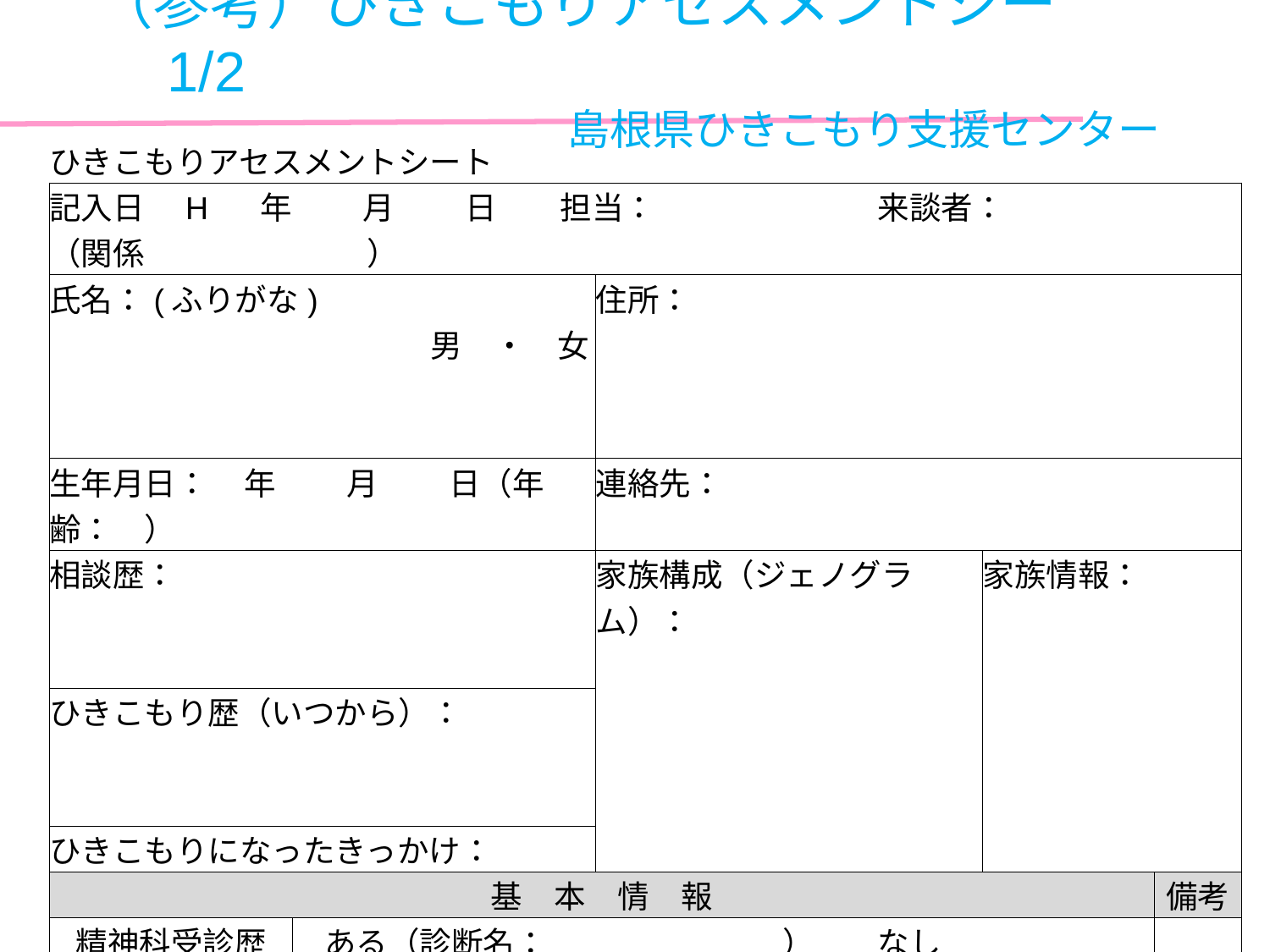

（参考）ひきこもりアセスメントシー　　1/2
島根県ひきこもり支援センター
| ひきこもりアセスメントシート |  |  |  |  |  |
| --- | --- | --- | --- | --- | --- |
| 記入日　H 年　　 月　　 日　　担当：　　　　　　　来談者：　　　　　　（関係　　　　　　　） |  |  |  |  |  |
| 氏名：(ふりがな)　　　　　　　　　　　　　　　　　　　　男　・　女 |  |  | 住所： |  |  |
| 生年月日： 年　 　月　 　日（年齢：　） |  |  | 連絡先： |  |  |
| 相談歴： |  |  | 家族構成（ジェノグラム）： | 家族情報： |  |
| ひきこもり歴（いつから）： |  |  |  |  |  |
| ひきこもりになったきっかけ： |  |  |  |  |  |
| 基　本　情　報 |  |  |  |  | 備考 |
| 精神科受診歴 |  | ある（診断名： 　　）　　なし |  |  |  |
| 精神科以外の 受診歴 |  | ある（診断名：　　　　　　　　　　　　　）　　なし |  |  |  |
| 最終学歴 |  | 中学　　高校　　専門学校　　大学　　大学院 |  |  |  |
| 就労経験 |  | あり　　　　　　なし |  |  |  |
| 免許・資格 |  | 運転免許　　　その他（　　　　　　　　）　　　なし |  |  |  |
| 現在の生活状況 |  |  |  |  | 備考 |
| 睡眠 | 起床　　　　時頃～就寝　　時頃　※昼夜逆転（ 有　・　無　） |  |  |  |  |
| 食事 | 回/日　　家族と（　一緒　・　別　　/　部屋食　） |  |  |  |  |
| 入浴 | 毎日　　2～3日毎　　週1回　　月2～3回　　入浴しない |  |  |  |  |
| 趣味 | テレビ　パソコン　ゲーム　音楽　雑誌・本　その他（　　　　） |  |  |  |  |
| 外出 | 自室から出ない　家から出ない　近所のコンビニ等　趣味の用事 |  |  |  |  |